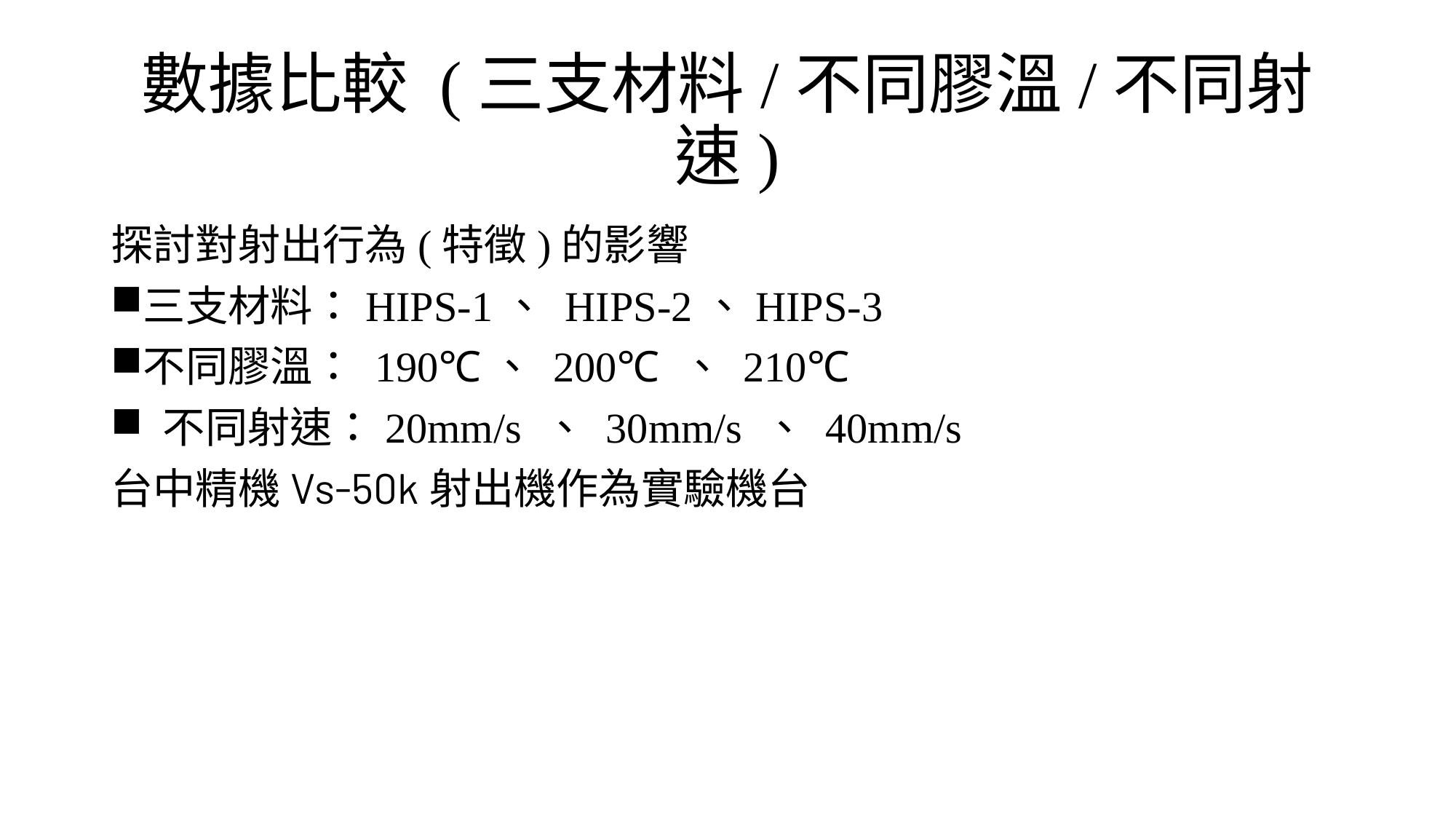

# 數據比較 (三支材料/不同膠溫/不同射速)
探討對射出行為(特徵)的影響
三支材料：HIPS-1、 HIPS-2、HIPS-3
不同膠溫： 190℃、 200℃ 、 210℃
 不同射速：20mm/s 、 30mm/s 、 40mm/s
台中精機Vs-50k射出機作為實驗機台